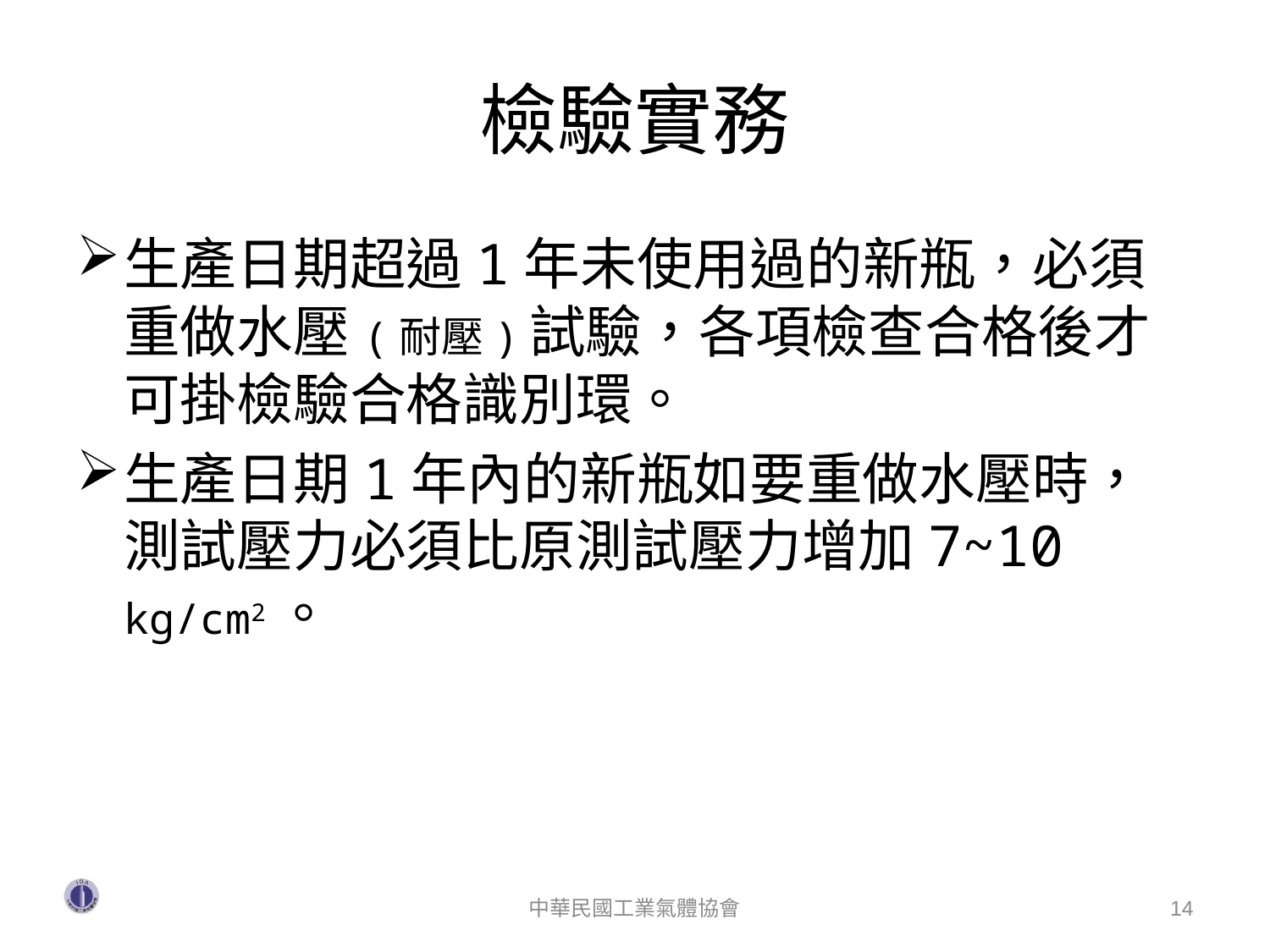

# 檢驗實務
生產日期超過1年未使用過的新瓶，必須重做水壓(耐壓)試驗，各項檢查合格後才可掛檢驗合格識別環。
生產日期1年內的新瓶如要重做水壓時，測試壓力必須比原測試壓力增加7~10 kg/cm2。
中華民國工業氣體協會
14